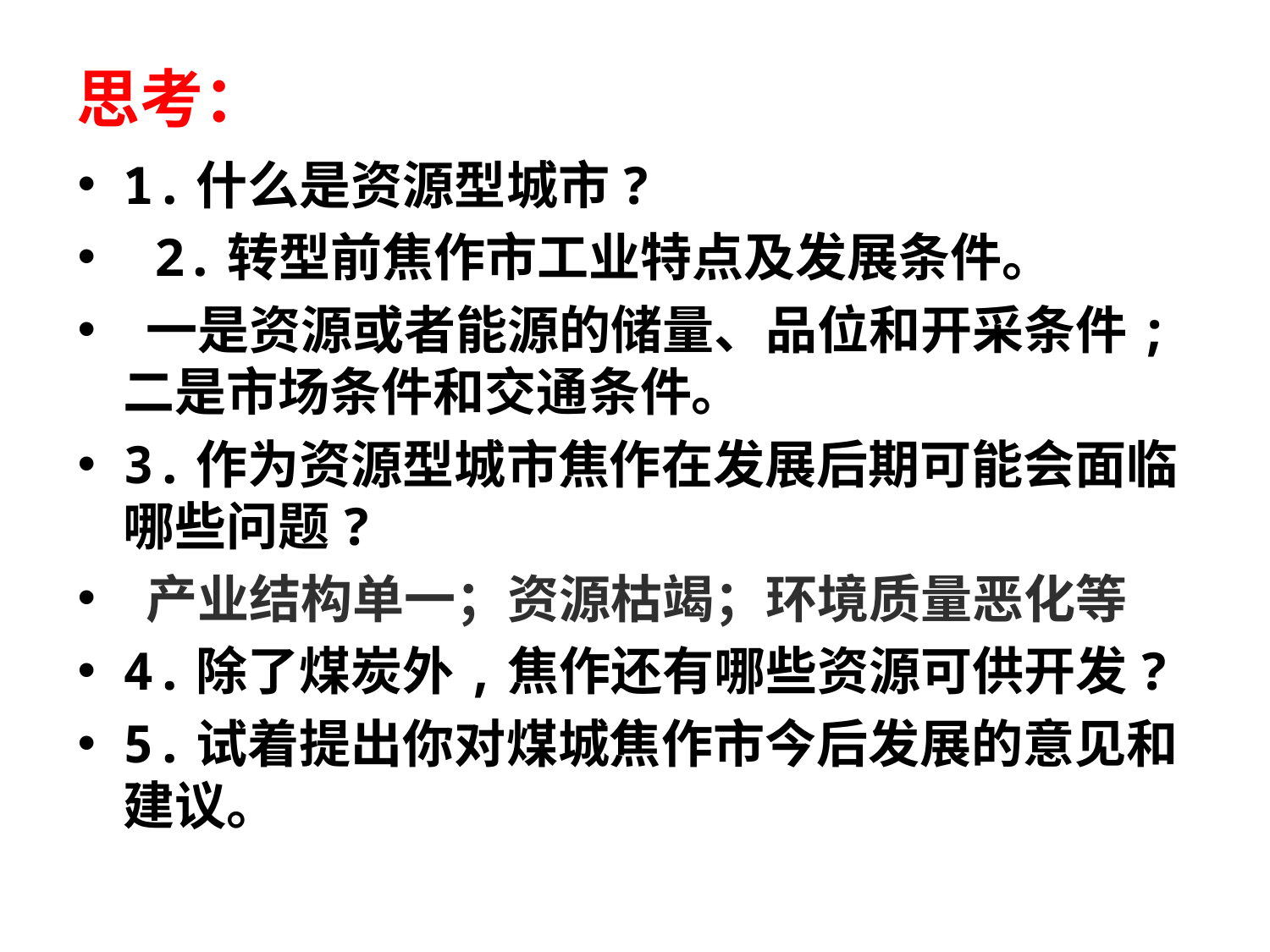

# 思考：
1.什么是资源型城市?
 2.转型前焦作市工业特点及发展条件。
 一是资源或者能源的储量、品位和开采条件;二是市场条件和交通条件。
3.作为资源型城市焦作在发展后期可能会面临哪些问题?
 产业结构单一；资源枯竭；环境质量恶化等
4.除了煤炭外,焦作还有哪些资源可供开发?
5.试着提出你对煤城焦作市今后发展的意见和建议。